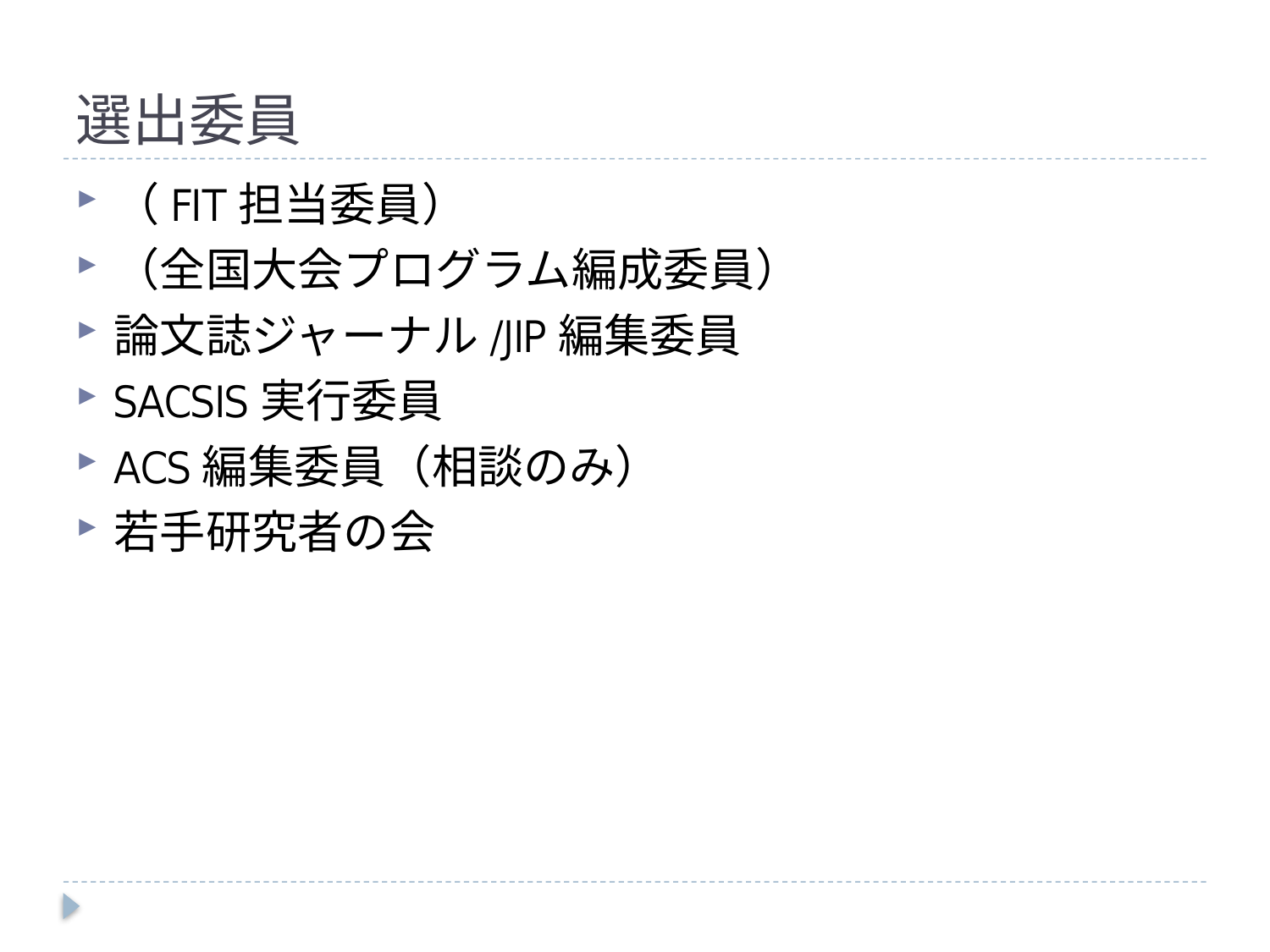

# 選出委員
（FIT担当委員）
（全国大会プログラム編成委員）
論文誌ジャーナル/JIP編集委員
SACSIS実行委員
ACS編集委員（相談のみ）
若手研究者の会